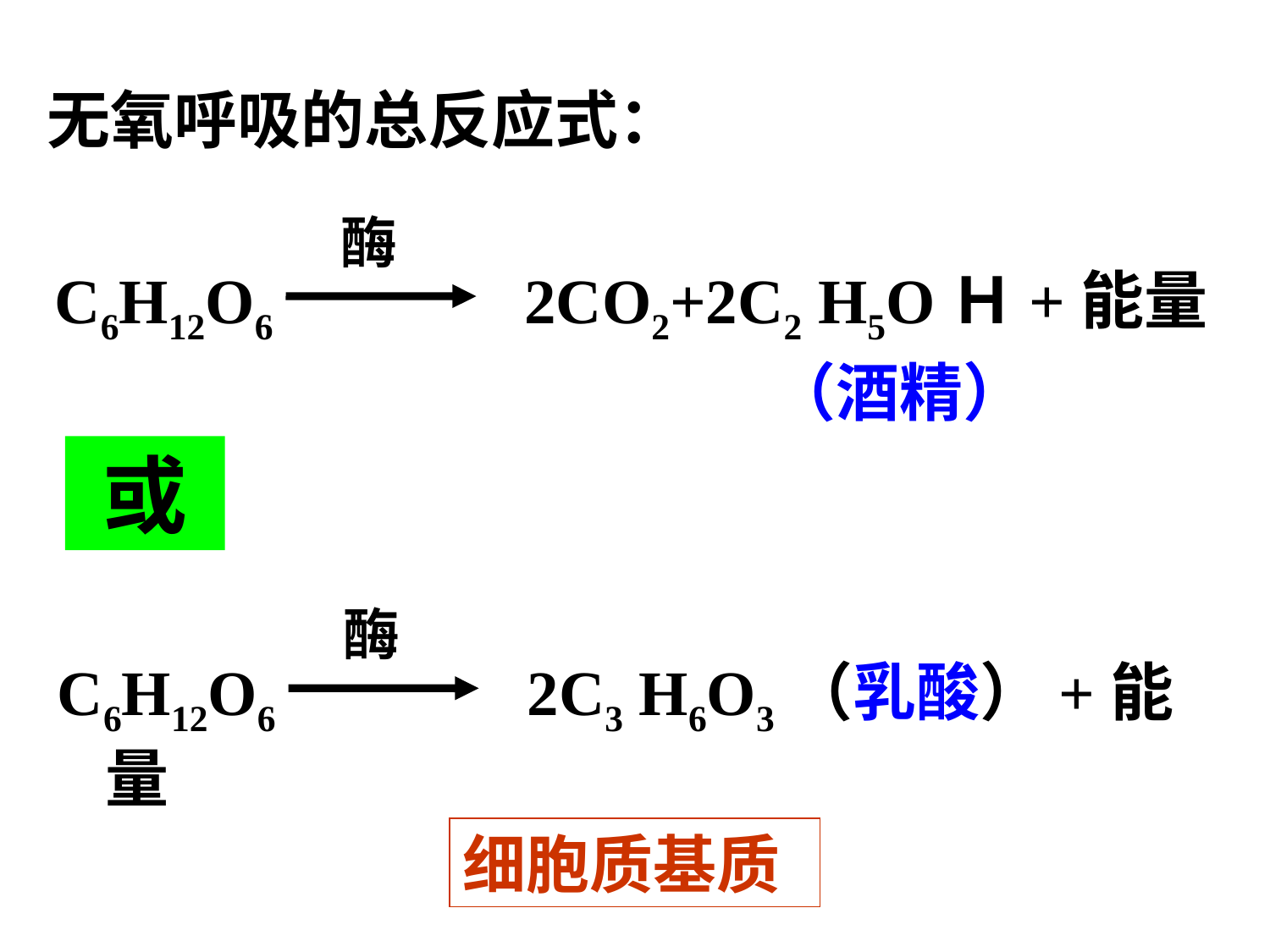

无氧呼吸的总反应式：
酶
C6H12O6　　　　　　2CO2+2C2 H5OＨ+能量

（酒精）
或
酶
C6H12O6　　　　　　2C3 H6O3（乳酸）+能量

细胞质基质